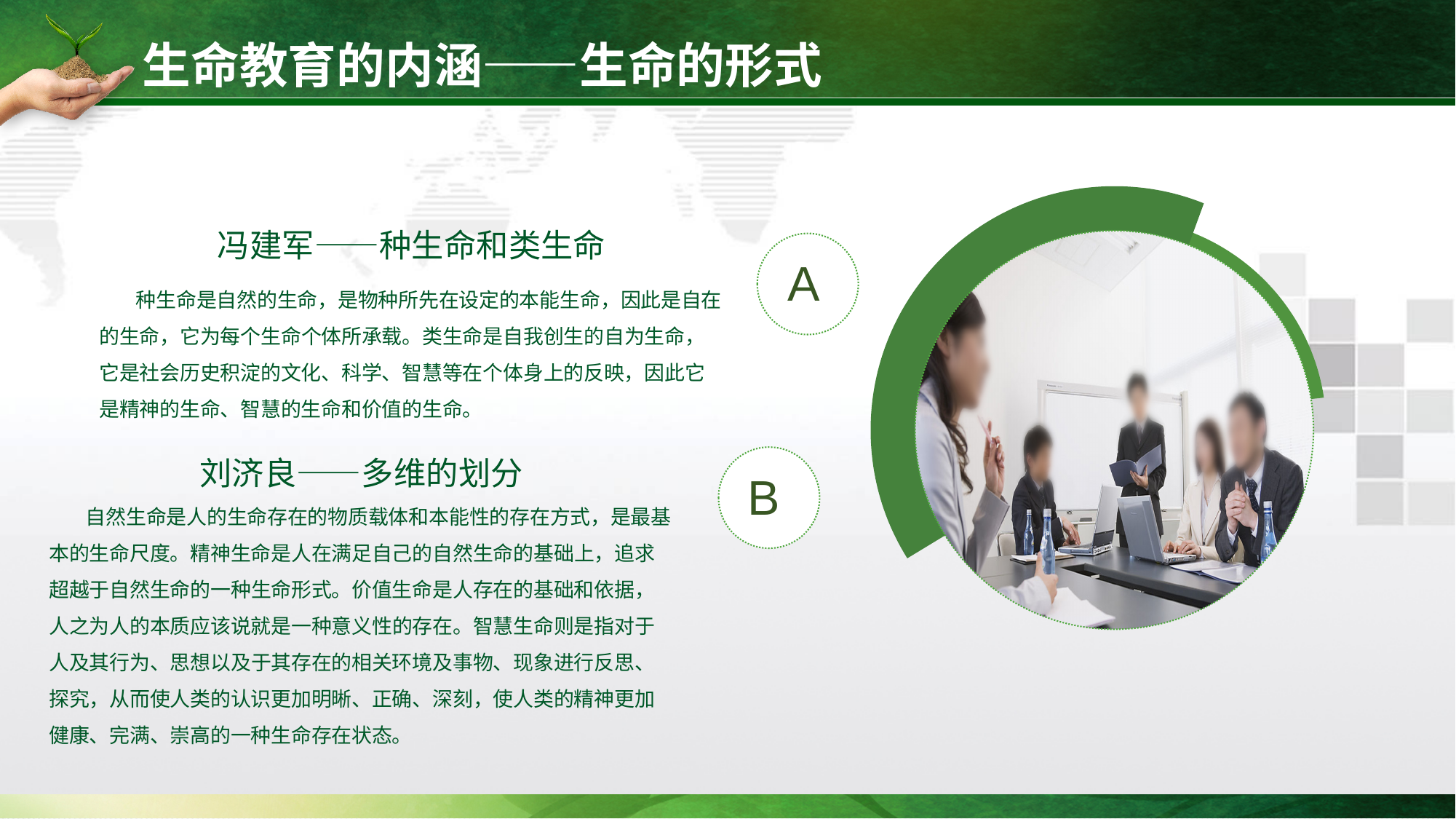

生命教育的内涵——生命的形式

冯建军——种生命和类生命
       种生命是自然的生命，是物种所先在设定的本能生命，因此是自在的生命，它为每个生命个体所承载。类生命是自我创生的自为生命，它是社会历史积淀的文化、科学、智慧等在个体身上的反映，因此它是精神的生命、智慧的生命和价值的生命。

A

B
刘济良——多维的划分
       自然生命是人的生命存在的物质载体和本能性的存在方式，是最基本的生命尺度。精神生命是人在满足自己的自然生命的基础上，追求超越于自然生命的一种生命形式。价值生命是人存在的基础和依据，人之为人的本质应该说就是一种意义性的存在。智慧生命则是指对于人及其行为、思想以及于其存在的相关环境及事物、现象进行反思、探究，从而使人类的认识更加明晰、正确、深刻，使人类的精神更加健康、完满、崇高的一种生命存在状态。